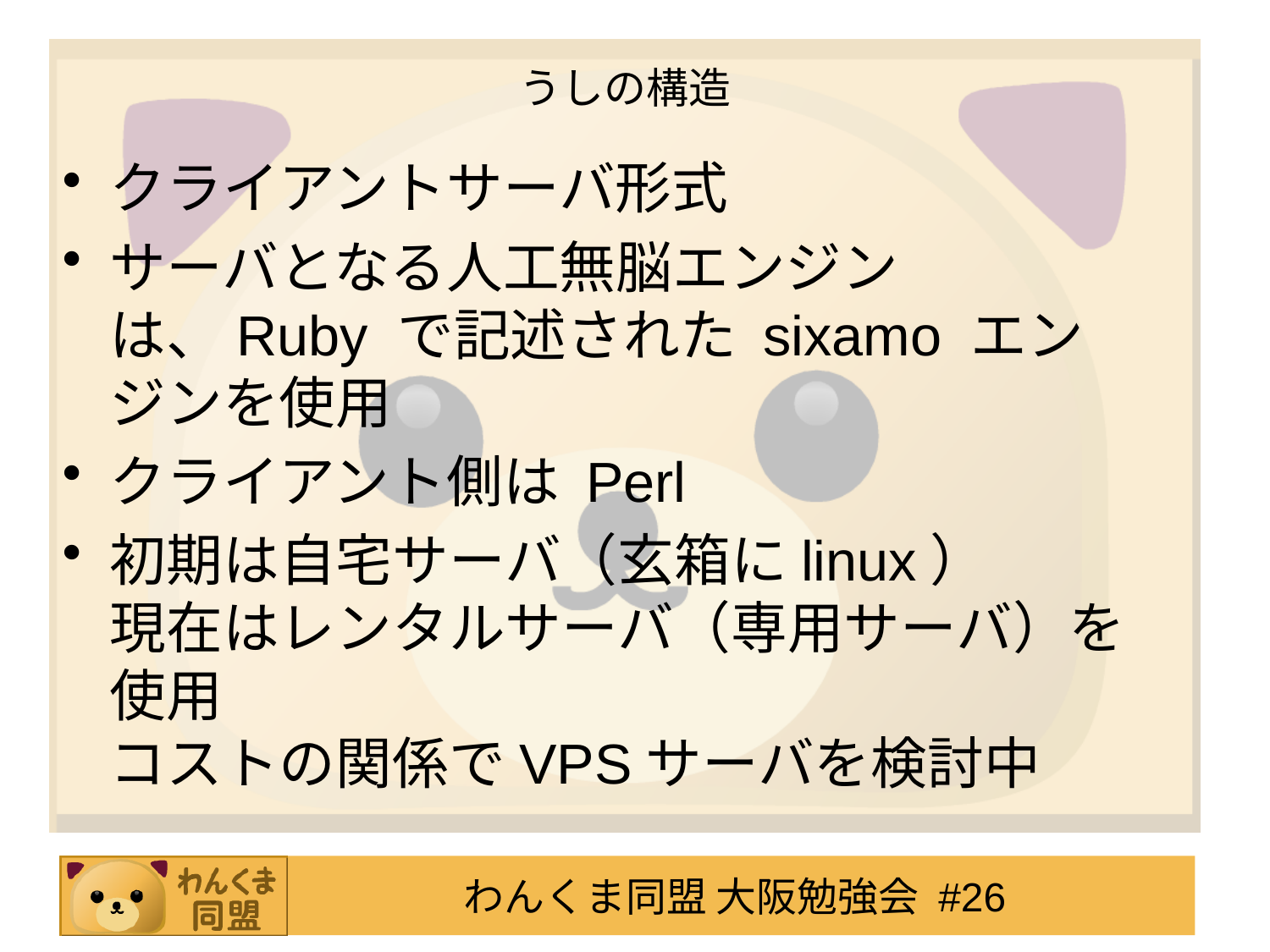

うしの構造
クライアントサーバ形式
サーバとなる人工無脳エンジンは、Ruby で記述された sixamo エンジンを使用
クライアント側は Perl
初期は自宅サーバ（玄箱にlinux）
現在はレンタルサーバ（専用サーバ）を使用
コストの関係でVPSサーバを検討中